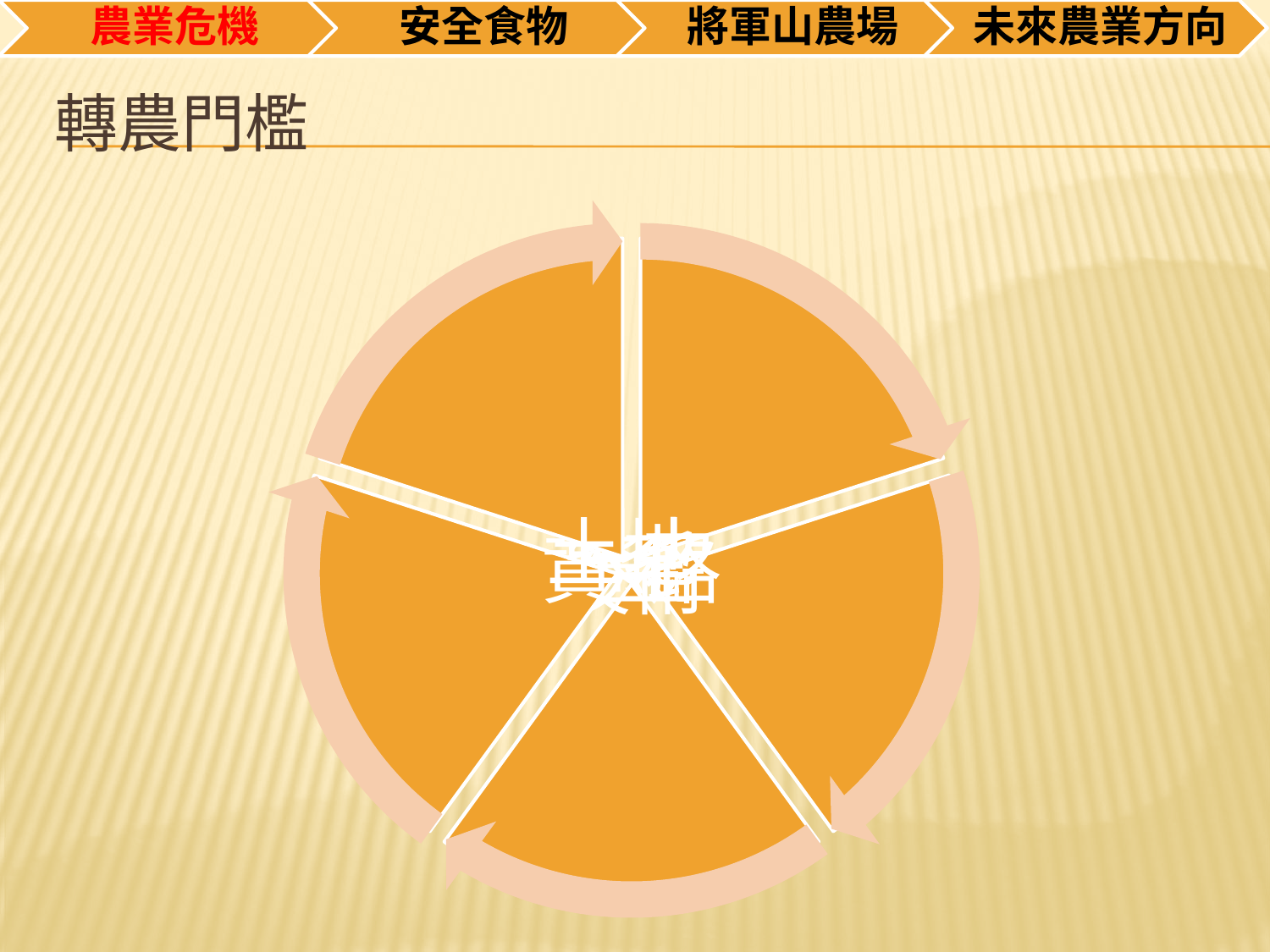

農業危機
安全食物
將軍山農場
未來農業方向
# 轉農門檻
人力
通路
技術
資金
土地